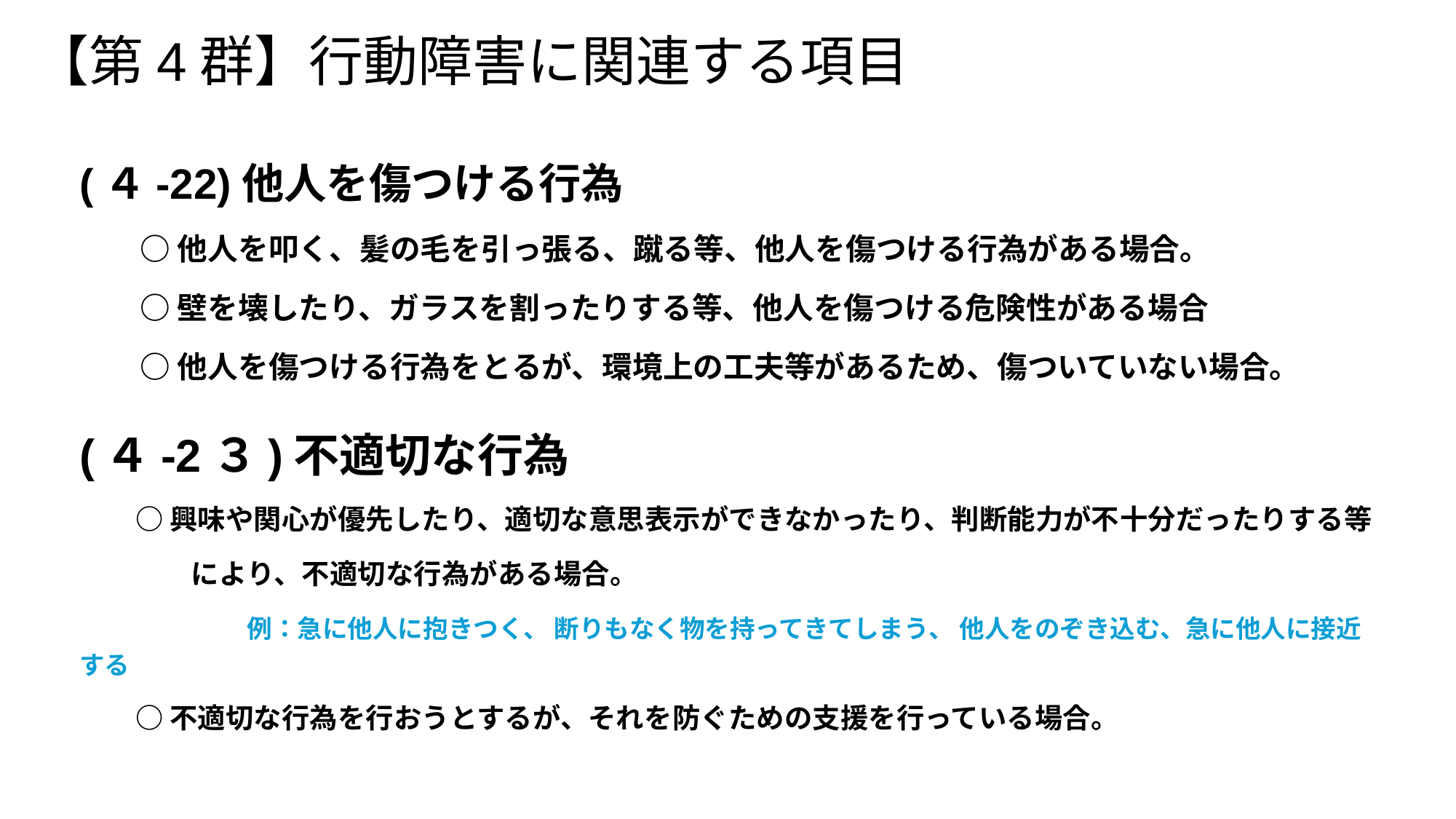

# 【第4群】行動障害に関連する項目
(４-22)他人を傷つける行為
　　○ 他人を叩く、髪の毛を引っ張る、蹴る等、他人を傷つける行為がある場合。
　　○ 壁を壊したり、ガラスを割ったりする等、他人を傷つける危険性がある場合
　　○ 他人を傷つける行為をとるが、環境上の工夫等があるため、傷ついていない場合。
(４-2３)不適切な行為
　　○ 興味や関心が優先したり、適切な意思表示ができなかったり、判断能力が不十分だったりする等
　　　　により、不適切な行為がある場合。
　　　　　　例：急に他人に抱きつく、 断りもなく物を持ってきてしまう、 他人をのぞき込む、急に他人に接近する
　　○ 不適切な行為を行おうとするが、それを防ぐための支援を行っている場合。